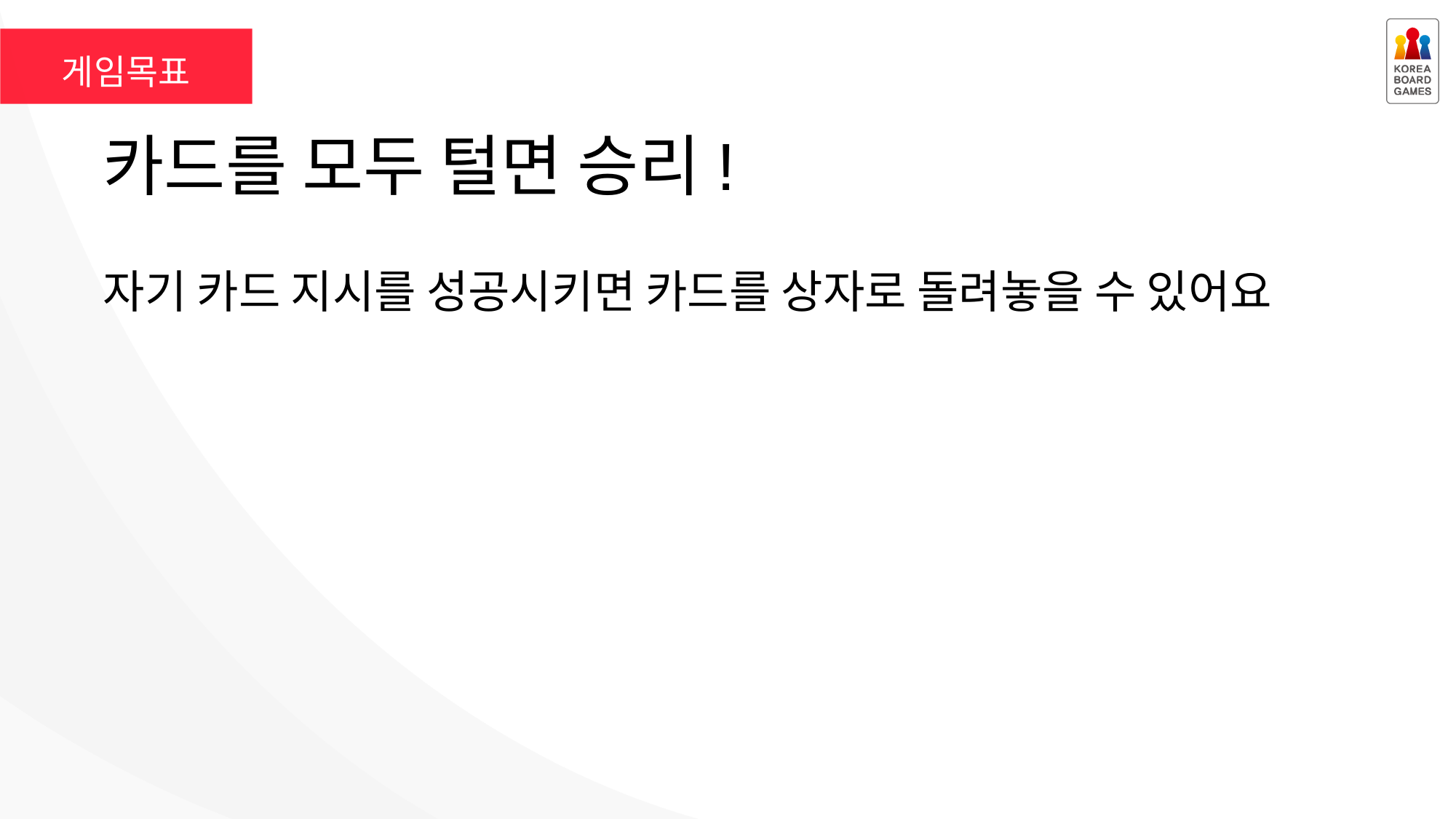

게임목표
# 카드를 모두 털면 승리!
자기 카드 지시를 성공시키면 카드를 상자로 돌려놓을 수 있어요